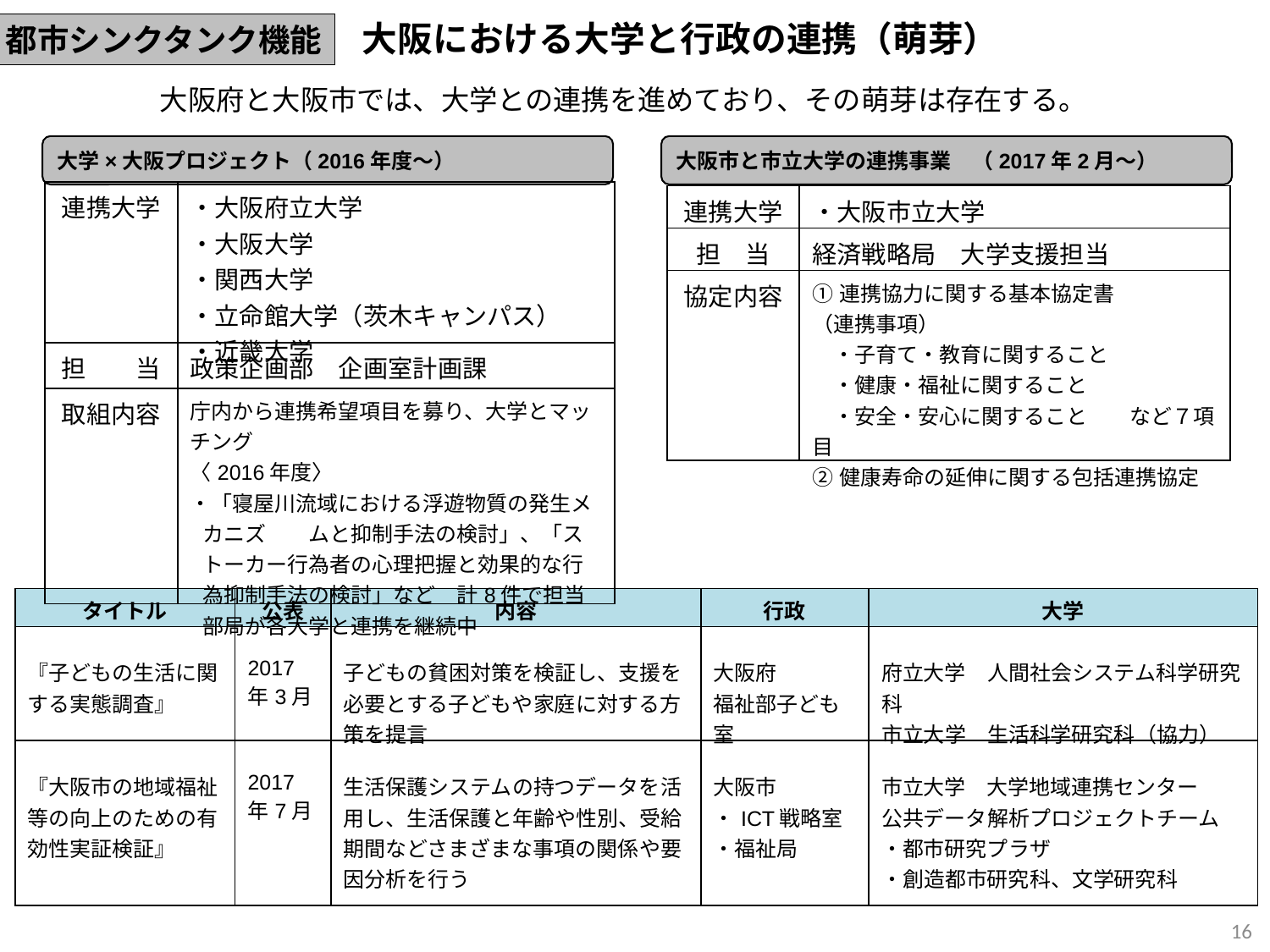

大阪における大学と行政の連携（萌芽）
都市シンクタンク機能
大阪府と大阪市では、大学との連携を進めており、その萌芽は存在する。
大学×大阪プロジェクト（2016年度～）
大阪市と市立大学の連携事業　（2017年2月～）
| 連携大学 | ・大阪府立大学 ・大阪大学 ・関西大学 ・立命館大学（茨木キャンパス） ・近畿大学 |
| --- | --- |
| 担　　当 | 政策企画部　企画室計画課 |
| 取組内容 | 庁内から連携希望項目を募り、大学とマッチング 〈2016年度〉 ・「寝屋川流域における浮遊物質の発生メカニズ　　ムと抑制手法の検討」、「ストーカー行為者の心理把握と効果的な行為抑制手法の検討」など　計8件で担当部局が各大学と連携を継続中 |
| 連携大学 | ・大阪市立大学 |
| --- | --- |
| 担　当 | 経済戦略局　大学支援担当 |
| 協定内容 | ①連携協力に関する基本協定書 （連携事項） 　・子育て・教育に関すること 　・健康・福祉に関すること 　・安全・安心に関すること　　など７項目 ②健康寿命の延伸に関する包括連携協定 |
| タイトル | 公表 | 内容 | 行政 | 大学 |
| --- | --- | --- | --- | --- |
| 『子どもの生活に関する実態調査』 | 2017年3月 | 子どもの貧困対策を検証し、支援を必要とする子どもや家庭に対する方策を提言 | 大阪府 福祉部子ども室 | 府立大学　人間社会システム科学研究科 市立大学　生活科学研究科（協力） |
| 『大阪市の地域福祉等の向上のための有効性実証検証』 | 2017年7月 | 生活保護システムの持つデータを活用し、生活保護と年齢や性別、受給期間などさまざまな事項の関係や要因分析を行う | 大阪市 ・ICT戦略室 ・福祉局 | 市立大学　大学地域連携センター 公共データ解析プロジェクトチーム ・都市研究プラザ ・創造都市研究科、文学研究科 |
16